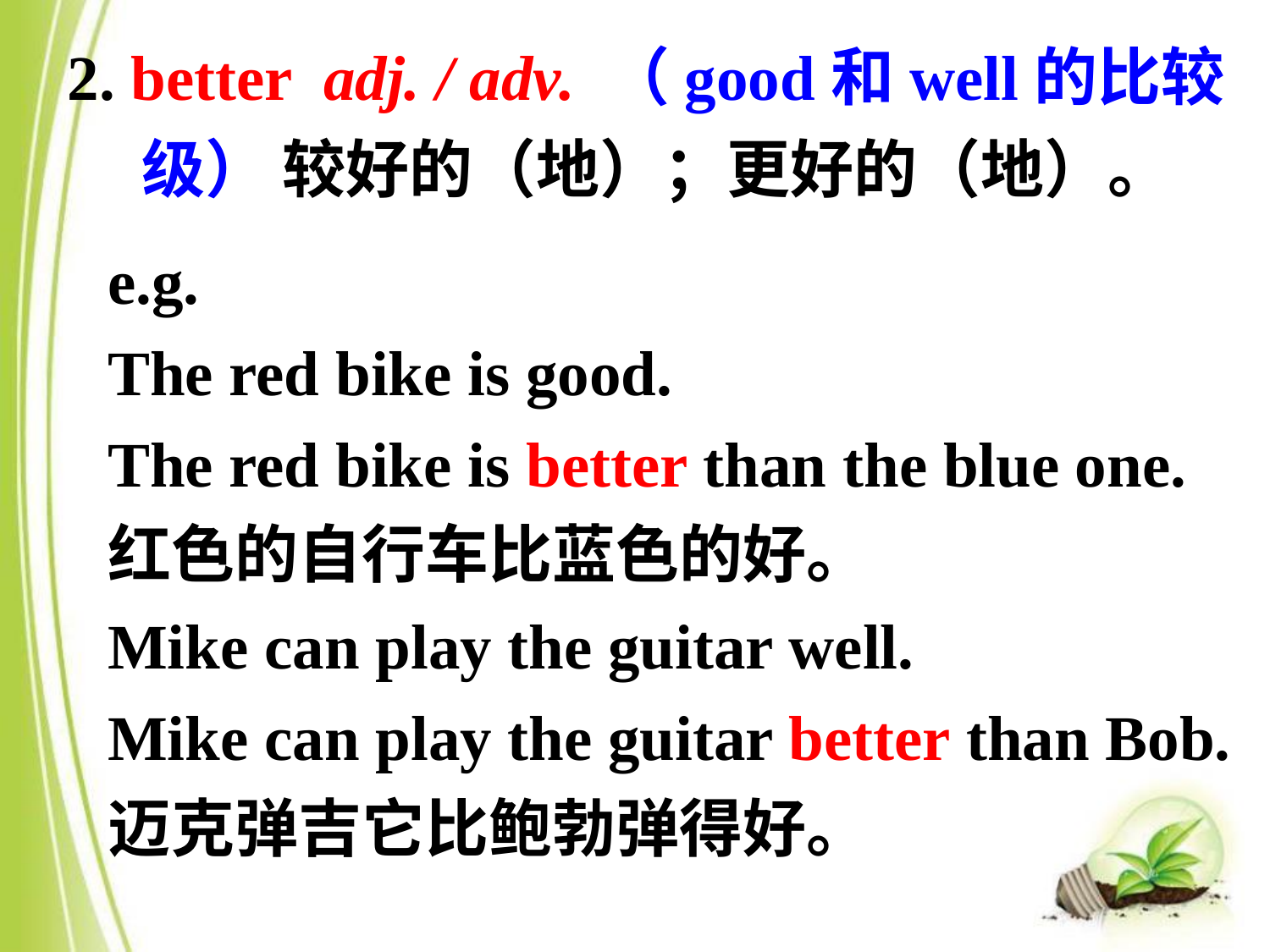

2. better  adj. / adv. （good和well的比较级） 较好的（地）；更好的（地）。
e.g.
The red bike is good.
The red bike is better than the blue one.
红色的自行车比蓝色的好。
Mike can play the guitar well.
Mike can play the guitar better than Bob.
迈克弹吉它比鲍勃弹得好。